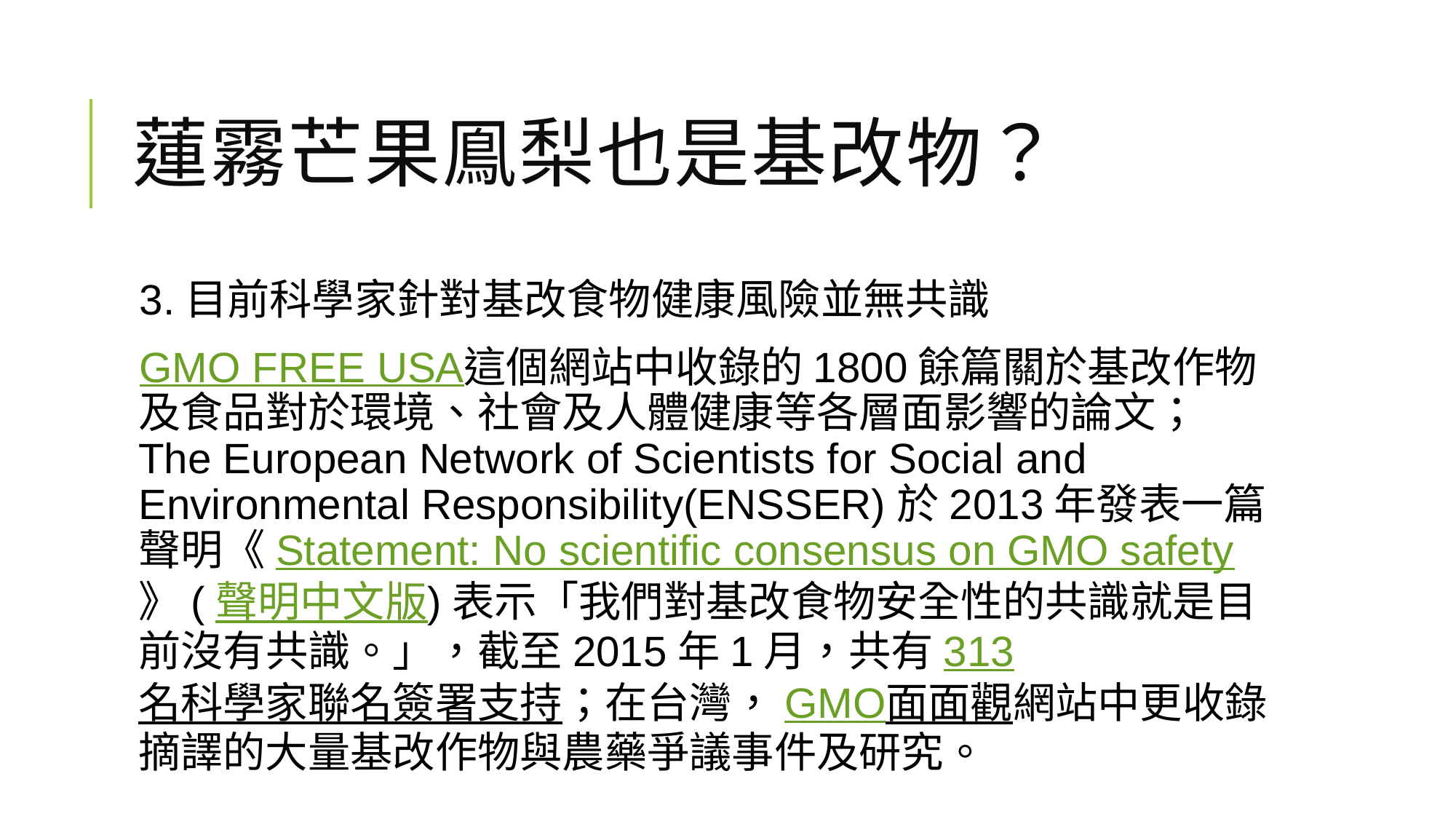

# 蓮霧芒果鳯梨也是基改物？
3.目前科學家針對基改食物健康風險並無共識
GMO FREE USA這個網站中收錄的1800餘篇關於基改作物及食品對於環境、社會及人體健康等各層面影響的論文；The European Network of Scientists for Social and Environmental Responsibility(ENSSER)於2013年發表一篇聲明《Statement: No scientific consensus on GMO safety》(聲明中文版)表示「我們對基改食物安全性的共識就是目前沒有共識。」，截至2015年1月，共有313名科學家聯名簽署支持；在台灣，GMO面面觀網站中更收錄摘譯的大量基改作物與農藥爭議事件及研究。